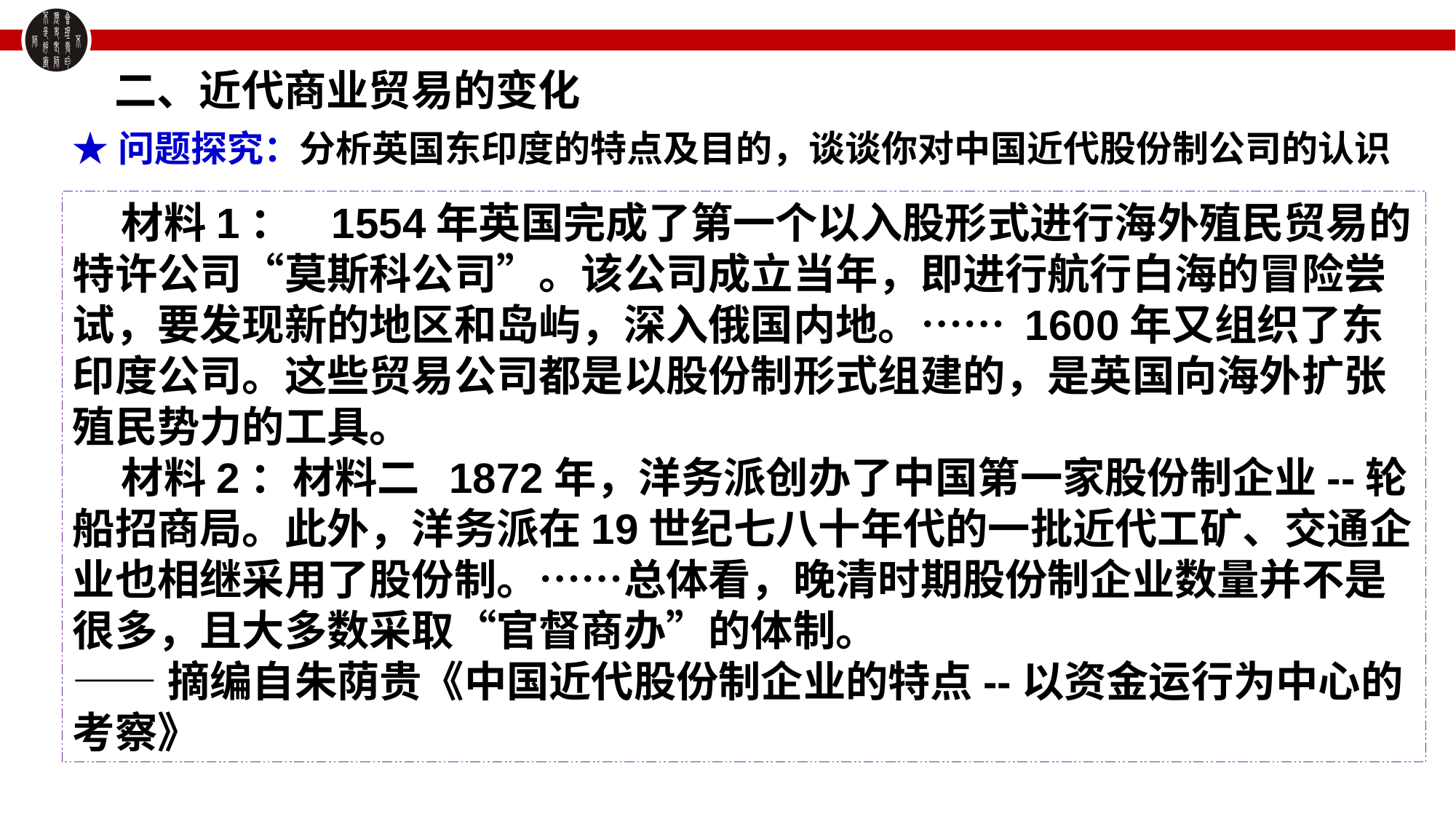

二、近代商业贸易的变化
★问题探究：分析英国东印度的特点及目的，谈谈你对中国近代股份制公司的认识
    材料1：   1554年英国完成了第一个以入股形式进行海外殖民贸易的特许公司“莫斯科公司”。该公司成立当年，即进行航行白海的冒险尝试，要发现新的地区和岛屿，深入俄国内地。…… 1600年又组织了东印度公司。这些贸易公司都是以股份制形式组建的，是英国向海外扩张殖民势力的工具。
    材料2：材料二  1872年，洋务派创办了中国第一家股份制企业--轮船招商局。此外，洋务派在19世纪七八十年代的一批近代工矿、交通企业也相继采用了股份制。……总体看，晚清时期股份制企业数量并不是很多，且大多数采取“官督商办”的体制。
——摘编自朱荫贵《中国近代股份制企业的特点--以资金运行为中心的考察》